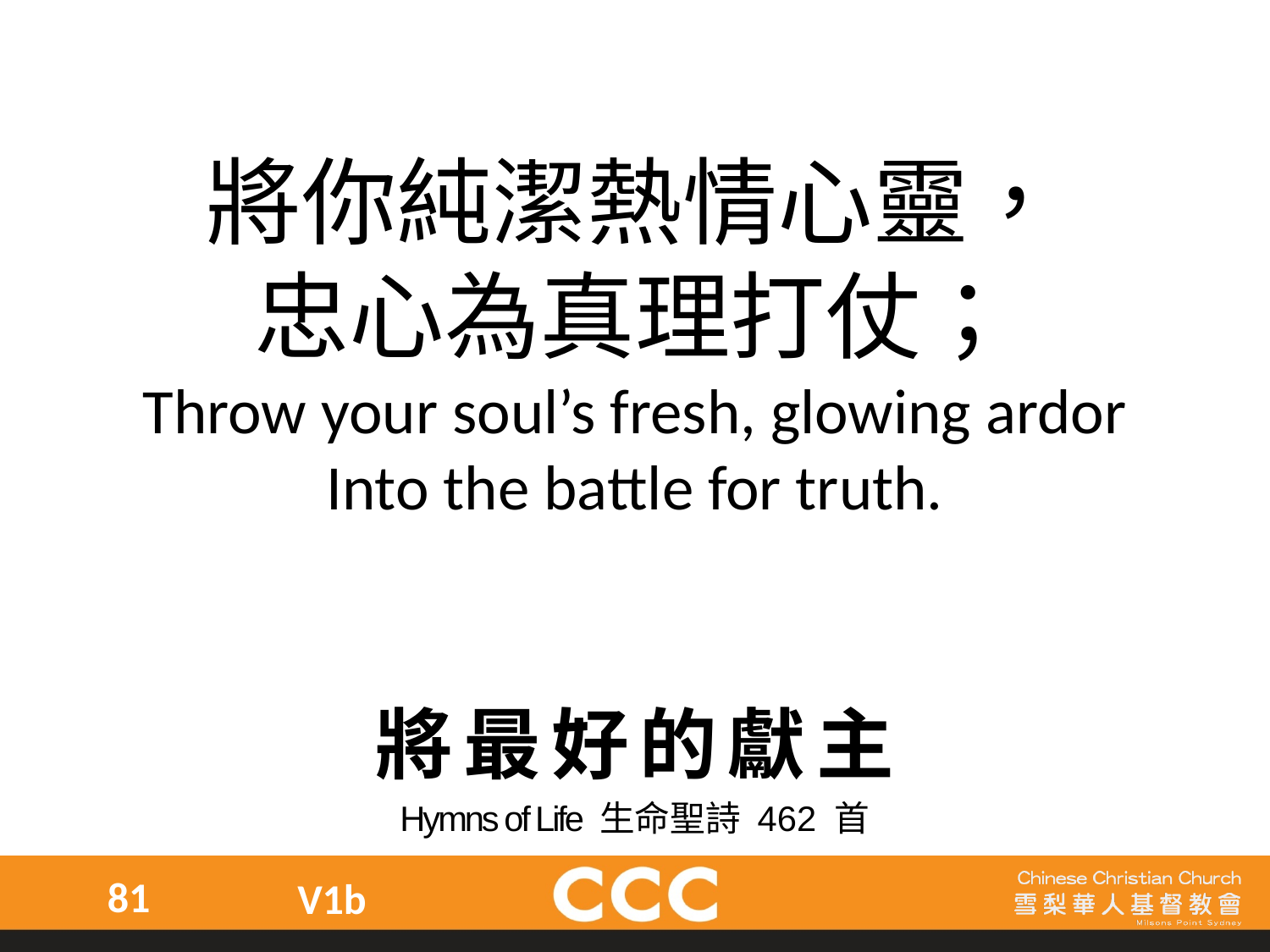

將你純潔熱情心靈，
忠心為真理打仗；
Throw your soul’s fresh, glowing ardor
Into the battle for truth.
將最好的獻主
Hymns of Life 生命聖詩 462 首
81
V1b